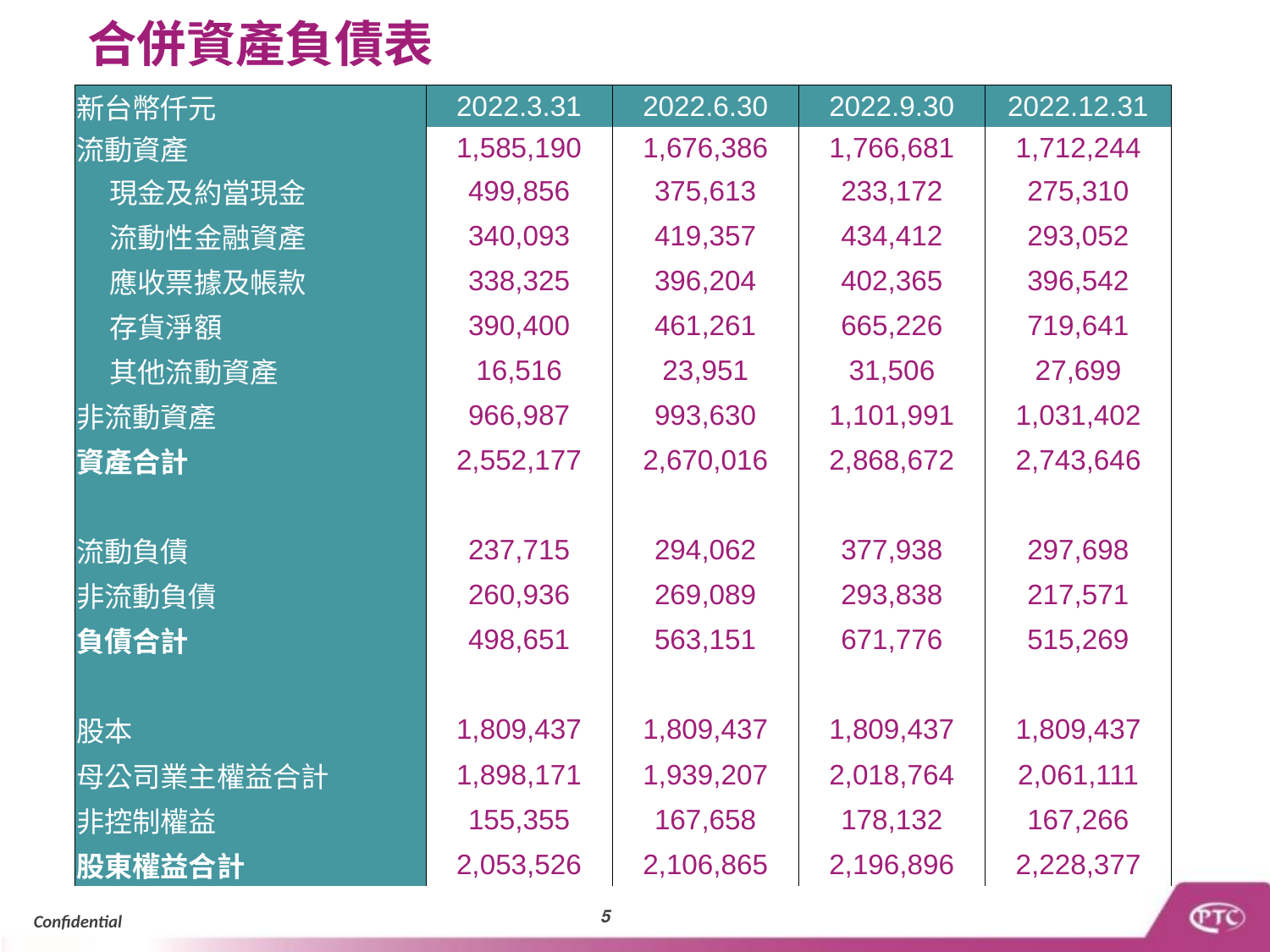

# 合併資產負債表
| 新台幣仟元 | 2022.3.31 | 2022.6.30 | 2022.9.30 | 2022.12.31 |
| --- | --- | --- | --- | --- |
| 流動資產 | 1,585,190 | 1,676,386 | 1,766,681 | 1,712,244 |
| 現金及約當現金 | 499,856 | 375,613 | 233,172 | 275,310 |
| 流動性金融資產 | 340,093 | 419,357 | 434,412 | 293,052 |
| 應收票據及帳款 | 338,325 | 396,204 | 402,365 | 396,542 |
| 存貨淨額 | 390,400 | 461,261 | 665,226 | 719,641 |
| 其他流動資產 | 16,516 | 23,951 | 31,506 | 27,699 |
| 非流動資產 | 966,987 | 993,630 | 1,101,991 | 1,031,402 |
| 資產合計 | 2,552,177 | 2,670,016 | 2,868,672 | 2,743,646 |
|  |  |  |  |  |
| 流動負債 | 237,715 | 294,062 | 377,938 | 297,698 |
| 非流動負債 | 260,936 | 269,089 | 293,838 | 217,571 |
| 負債合計 | 498,651 | 563,151 | 671,776 | 515,269 |
|  |  |  |  |  |
| 股本 | 1,809,437 | 1,809,437 | 1,809,437 | 1,809,437 |
| 母公司業主權益合計 | 1,898,171 | 1,939,207 | 2,018,764 | 2,061,111 |
| 非控制權益 | 155,355 | 167,658 | 178,132 | 167,266 |
| 股東權益合計 | 2,053,526 | 2,106,865 | 2,196,896 | 2,228,377 |